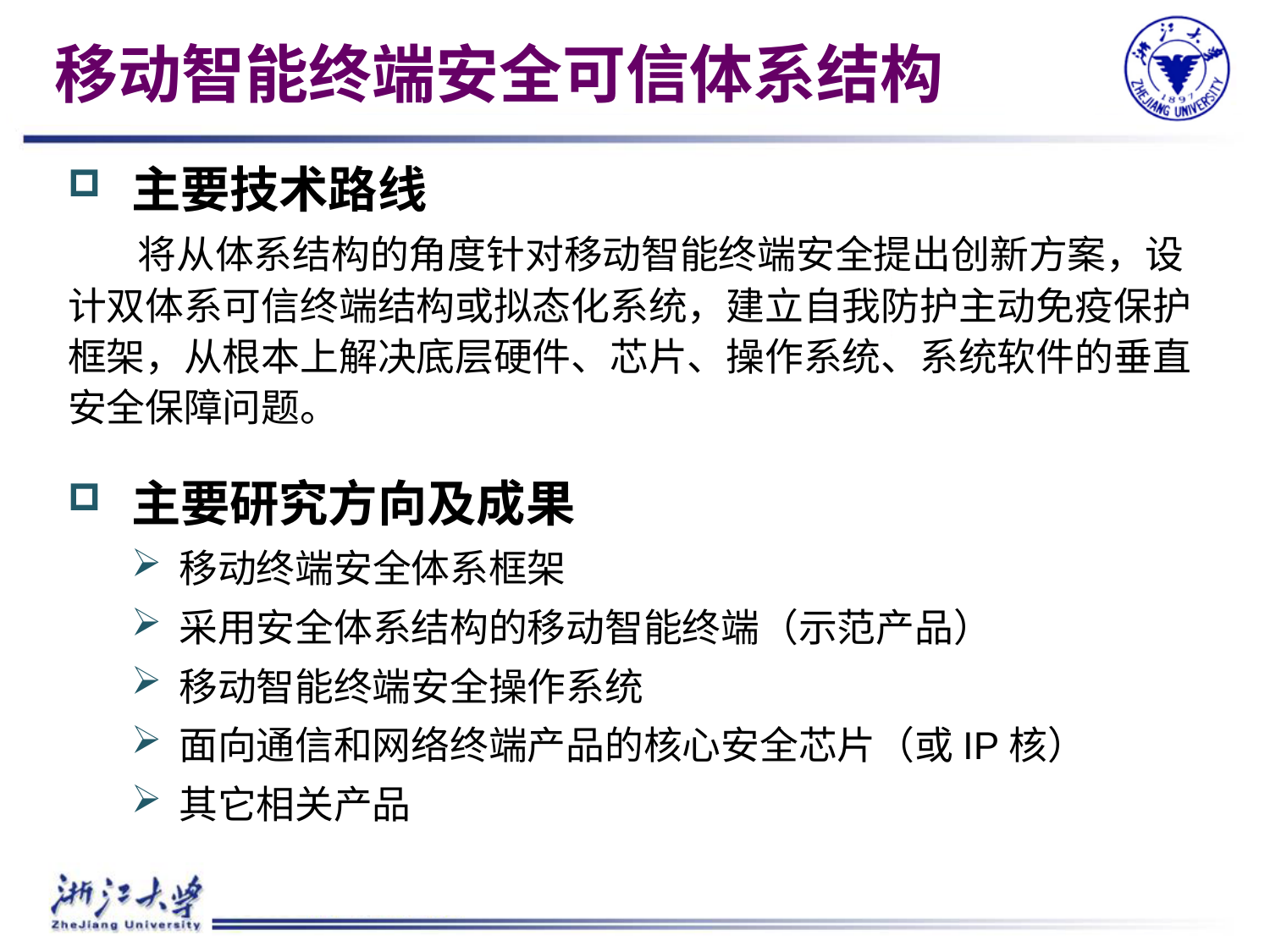

# 移动智能终端安全可信体系结构
主要技术路线
       将从体系结构的角度针对移动智能终端安全提出创新方案，设计双体系可信终端结构或拟态化系统，建立自我防护主动免疫保护框架，从根本上解决底层硬件、芯片、操作系统、系统软件的垂直安全保障问题。

主要研究方向及成果
移动终端安全体系框架
采用安全体系结构的移动智能终端（示范产品）
移动智能终端安全操作系统
面向通信和网络终端产品的核心安全芯片（或IP核）
其它相关产品